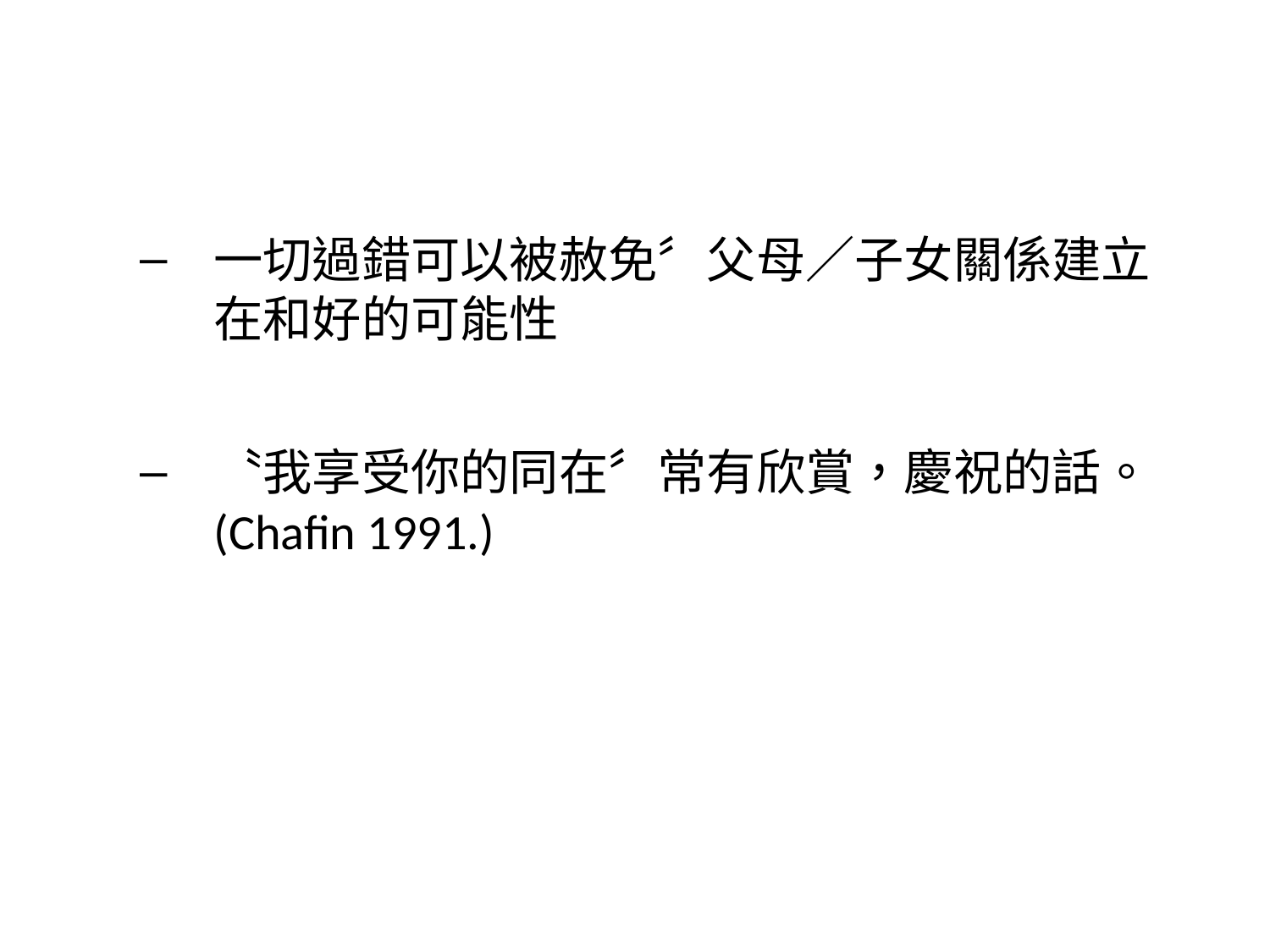

#
一切過錯可以被赦免〞父母／子女關係建立在和好的可能性

〝我享受你的同在〞常有欣賞，慶祝的話。(Chafin 1991.)